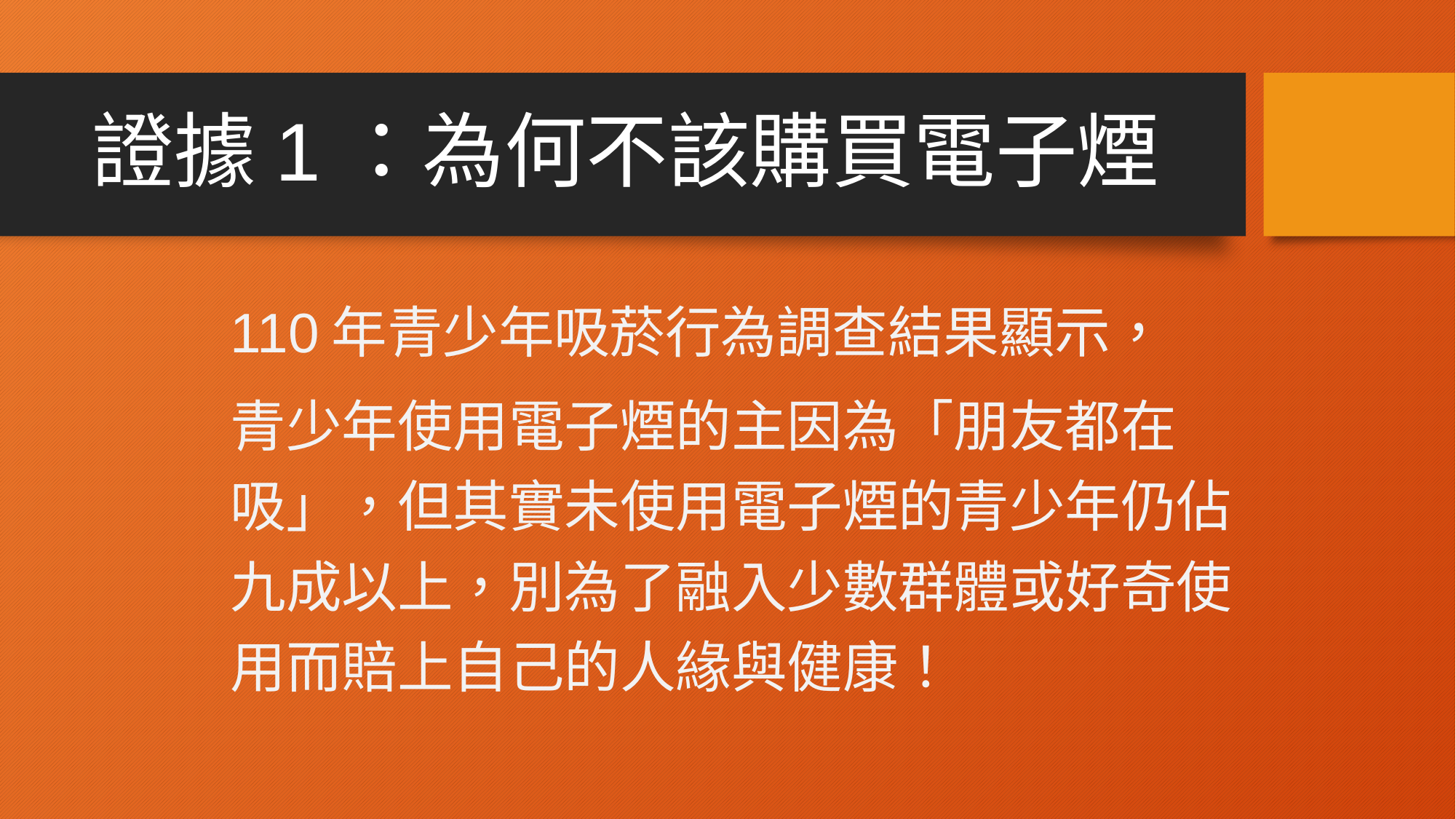

# 證據1：為何不該購買電子煙
110年青少年吸菸行為調查結果顯示，
青少年使用電子煙的主因為「朋友都在吸」，但其實未使用電子煙的青少年仍佔九成以上，別為了融入少數群體或好奇使用而賠上自己的人緣與健康！